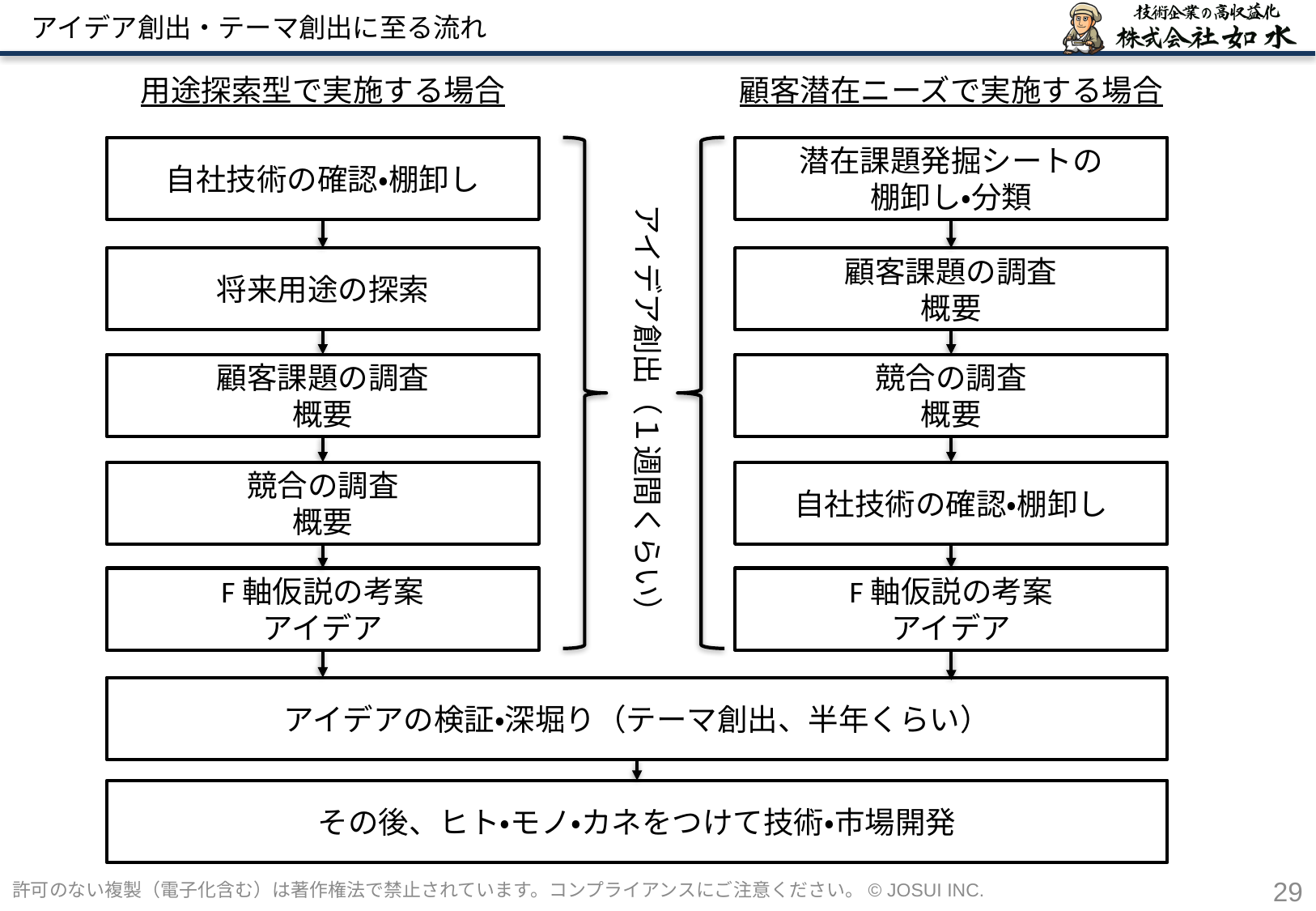

# アイデア創出・テーマ創出に至る流れ
用途探索型で実施する場合
顧客潜在ニーズで実施する場合
自社技術の確認・棚卸し

潜在課題発掘シートの
棚卸し・分類
アイデア創出（１週間くらい）
将来用途の探索
顧客課題の調査
概要
顧客課題の調査
概要
競合の調査
概要
競合の調査
概要
自社技術の確認・棚卸し
F軸仮説の考案
アイデア
F軸仮説の考案
アイデア
アイデアの検証・深堀り（テーマ創出、半年くらい）
その後、ヒト・モノ・カネをつけて技術・市場開発
許可のない複製（電子化含む）は著作権法で禁止されています。コンプライアンスにご注意ください。© JOSUI INC.
29